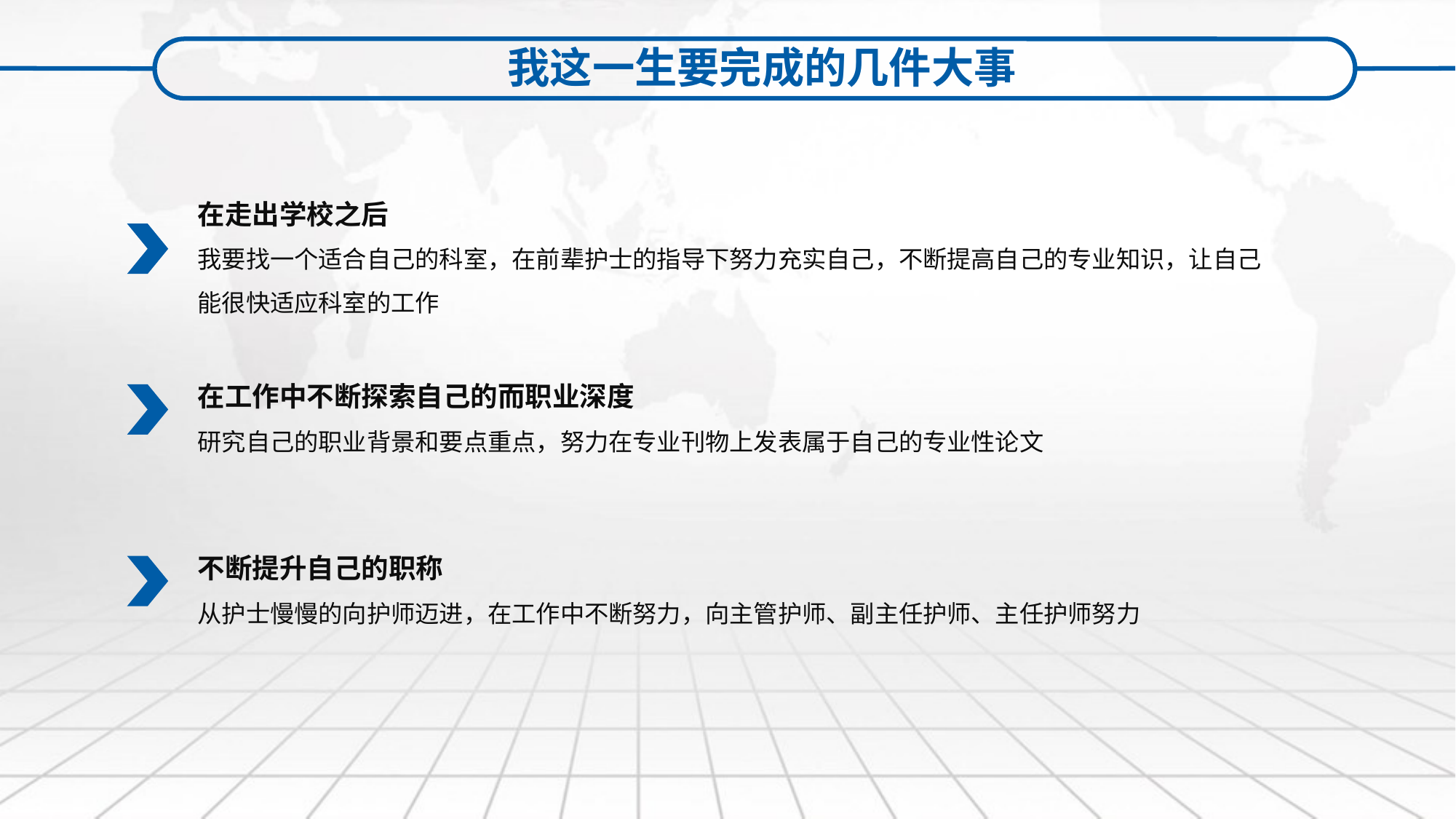

我这一生要完成的几件大事

在走出学校之后
我要找一个适合自己的科室，在前辈护士的指导下努力充实自己，不断提高自己的专业知识，让自己能很快适应科室的工作

在工作中不断探索自己的而职业深度
研究自己的职业背景和要点重点，努力在专业刊物上发表属于自己的专业性论文

不断提升自己的职称
从护士慢慢的向护师迈进，在工作中不断努力，向主管护师、副主任护师、主任护师努力